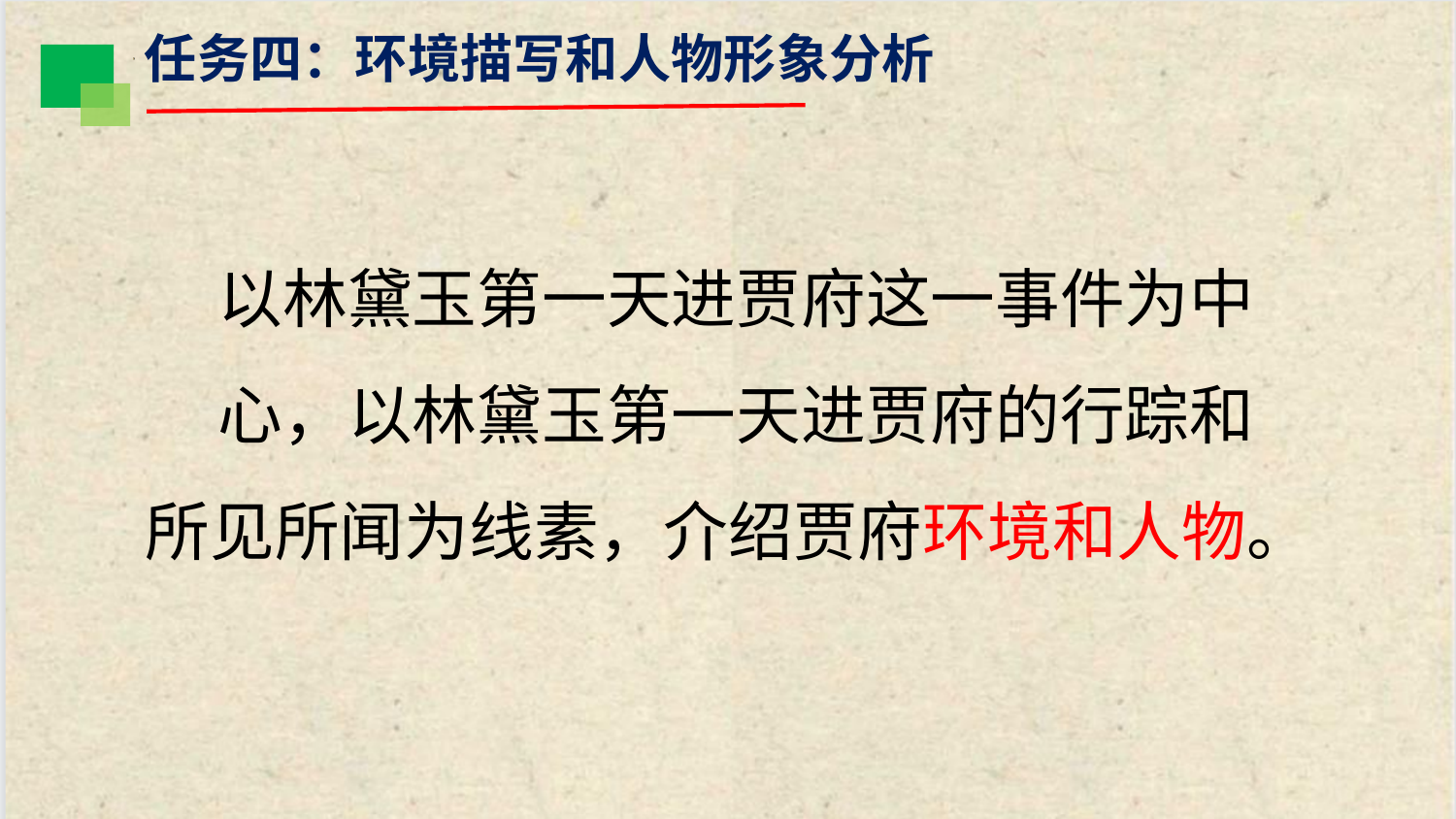

任务四：环境描写和人物形象分析

以林黛玉第一天进贾府这一事件为中
心，以林黛玉第一天进贾府的行踪和所见所闻为线素，介绍贾府环境和人物。